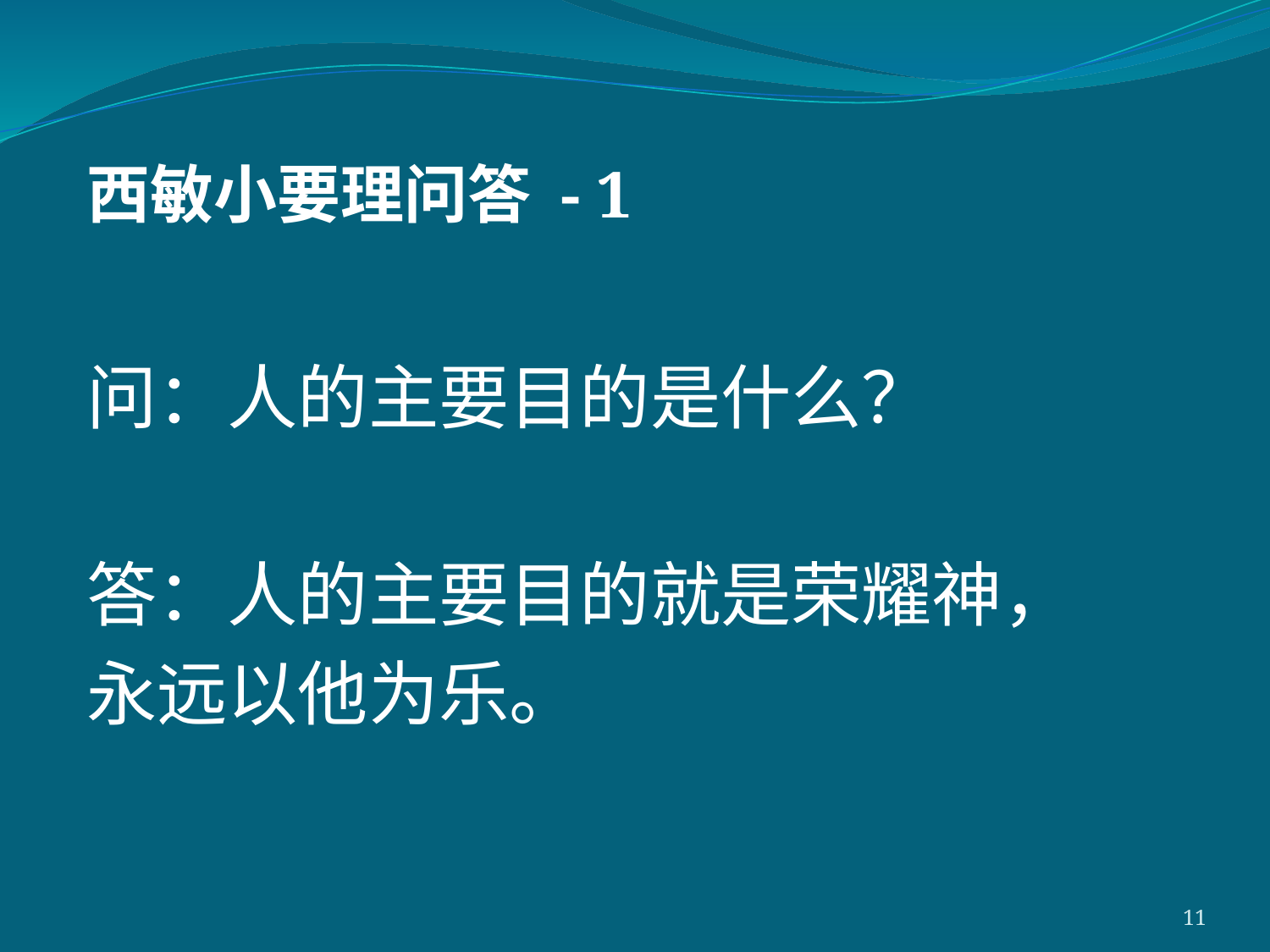

西敏小要理问答 - 1

问：人的主要目的是什么？

答：人的主要目的就是荣耀神，
永远以他为乐。
11